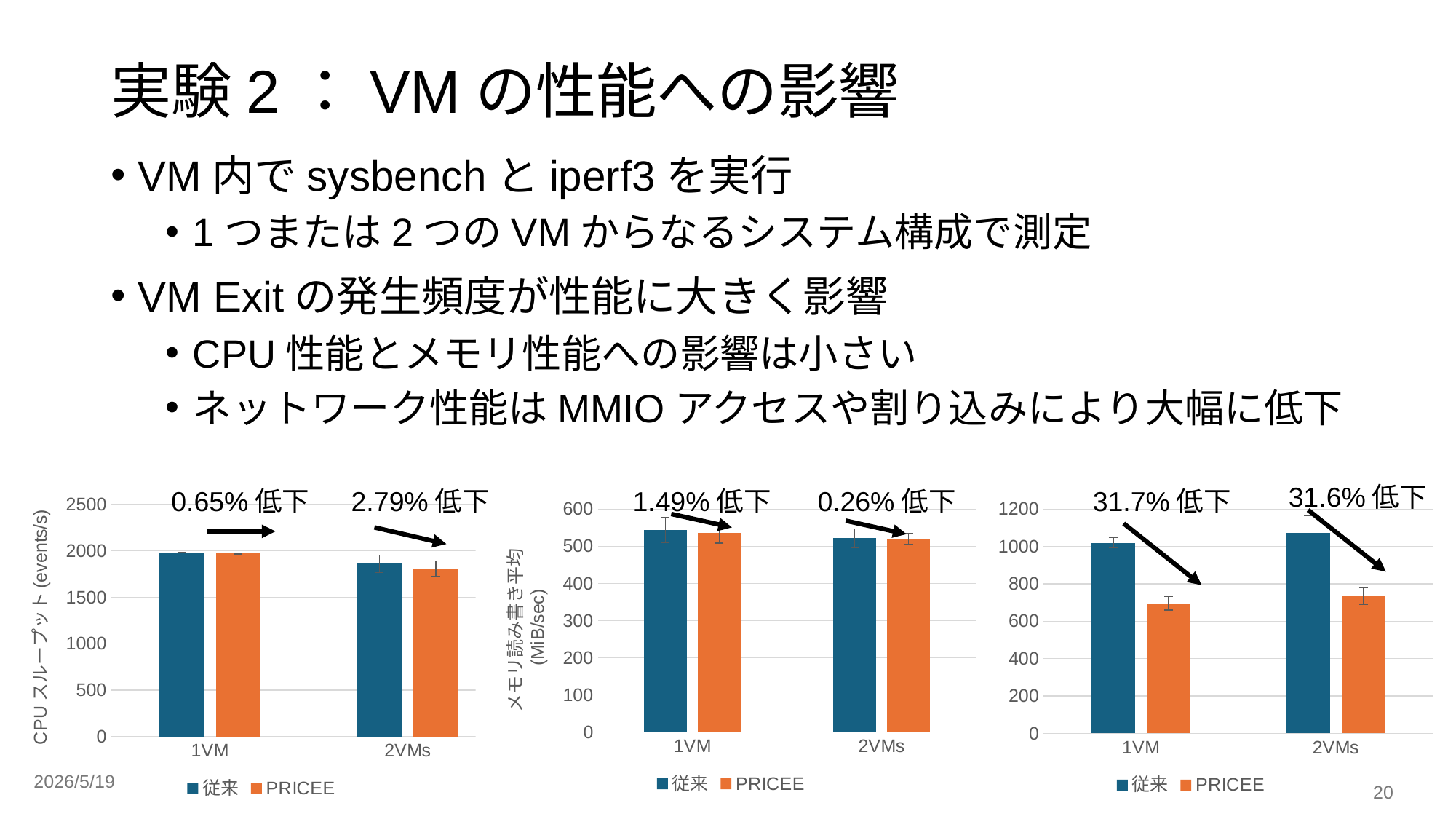

# 実験2：VMの性能への影響
VM内でsysbenchとiperf3を実行
1つまたは2つのVMからなるシステム構成で測定
VM Exitの発生頻度が性能に大きく影響
CPU性能とメモリ性能への影響は小さい
ネットワーク性能はMMIOアクセスや割り込みにより大幅に低下
31.6%低下
31.7%低下
2.79%低下
1.49%低下
0.26%低下
0.65%低下

### Chart

| Category | 従来 | PRICEE |
|---|---|---|
| 1VM | 1984.578 | 1971.762 |
| 2VMs | 1861.3755 | 1809.5305 |

### Chart

| Category | 従来 | PRICEE |
|---|---|---|
| 1VM | 543.71 | 536.0145 |
| 2VMs | 521.9145000000001 | 520.5605 |

### Chart

| Category | 従来 | PRICEE |
|---|---|---|
| 1VM | 1020.318 | 696.641 |
| 2VMs | 1074.493 | 734.625 |
2026/5/19
20